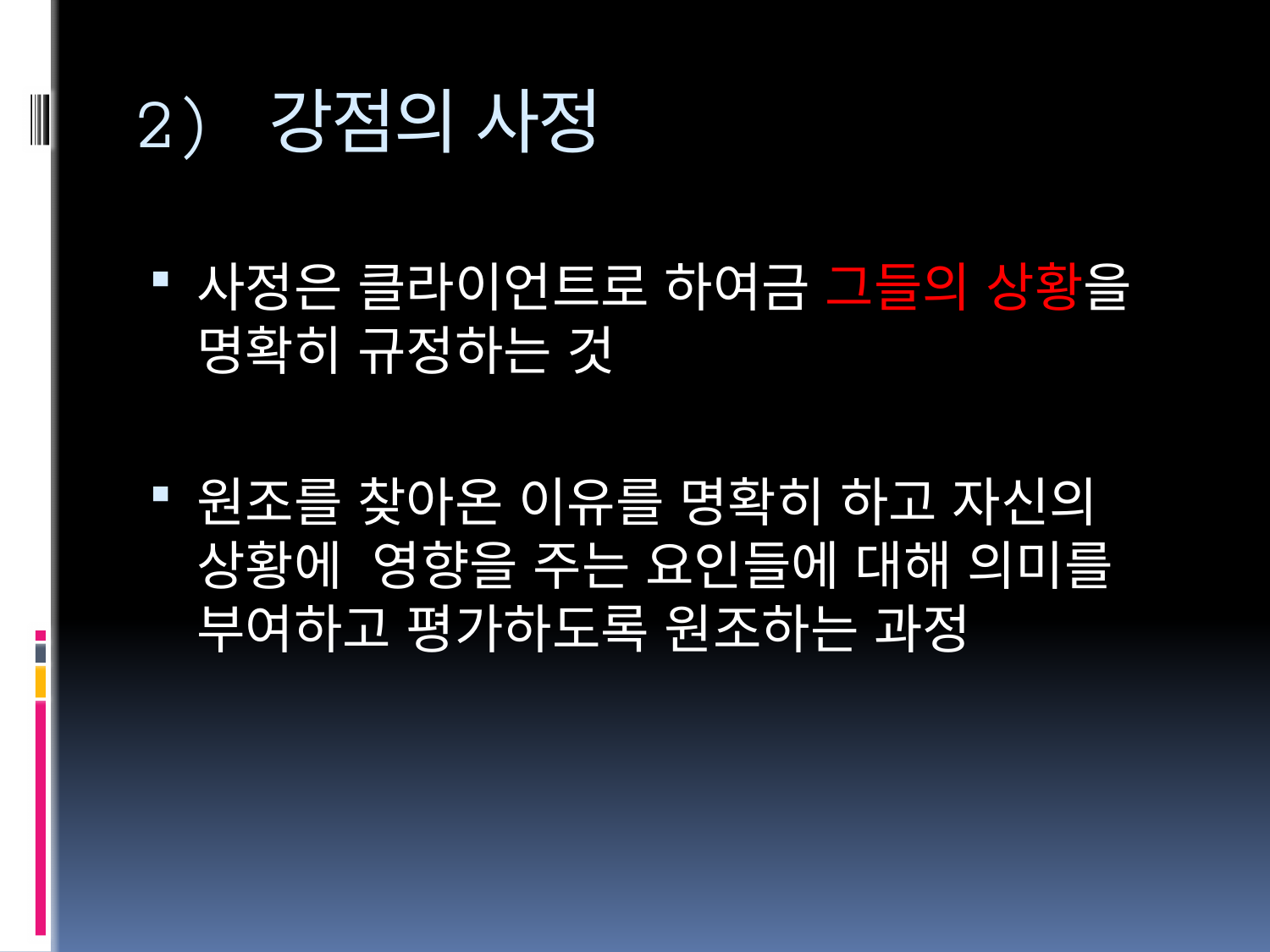

# 2) 강점의 사정
사정은 클라이언트로 하여금 그들의 상황을 명확히 규정하는 것

원조를 찾아온 이유를 명확히 하고 자신의 상황에  영향을 주는 요인들에 대해 의미를 부여하고 평가하도록 원조하는 과정